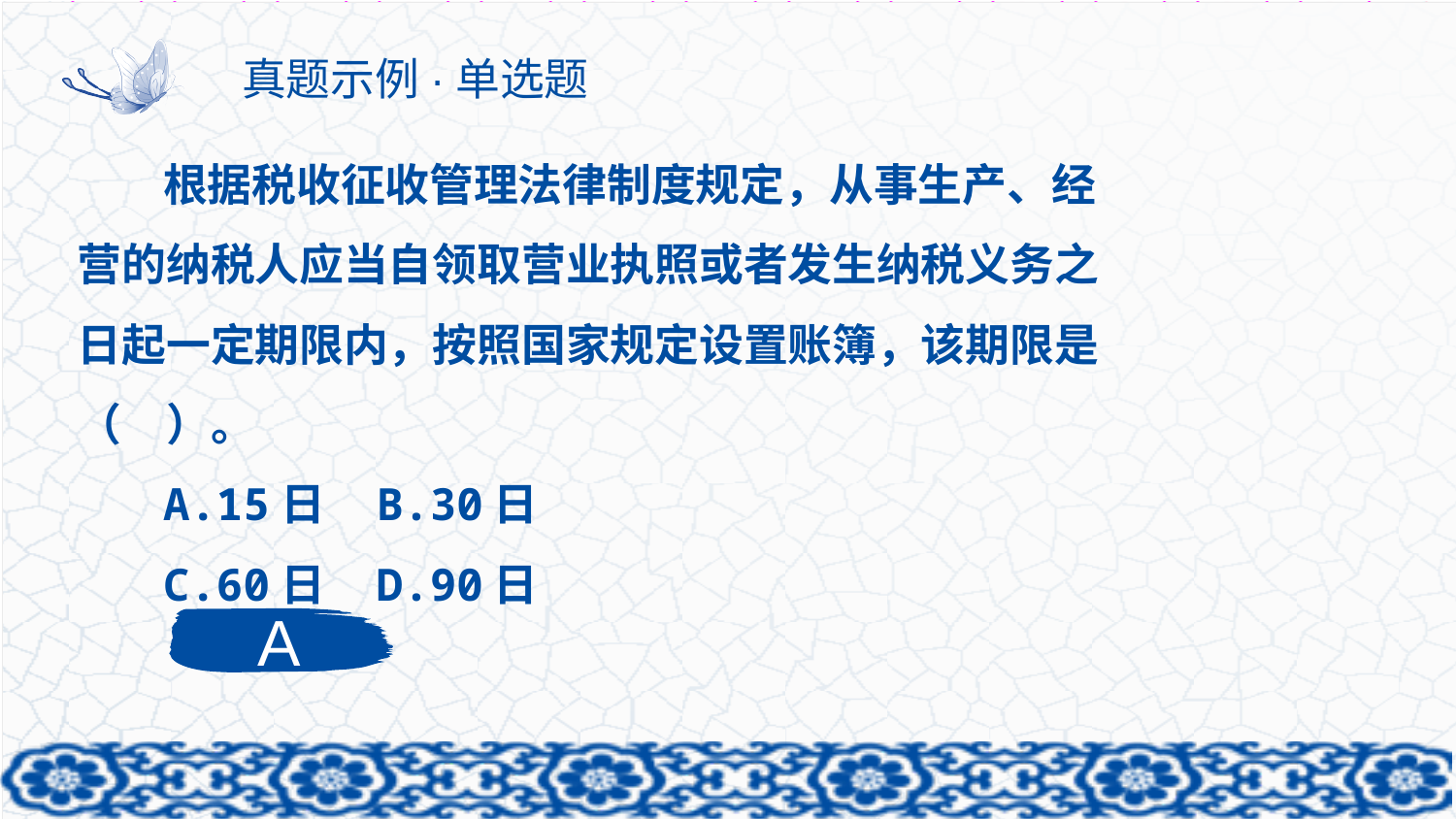

# 真题示例·单选题
根据税收征收管理法律制度规定，从事生产、经营的纳税人应当自领取营业执照或者发生纳税义务之日起一定期限内，按照国家规定设置账簿，该期限是（　）。
A.15日    B.30日
C.60日    D.90日

A